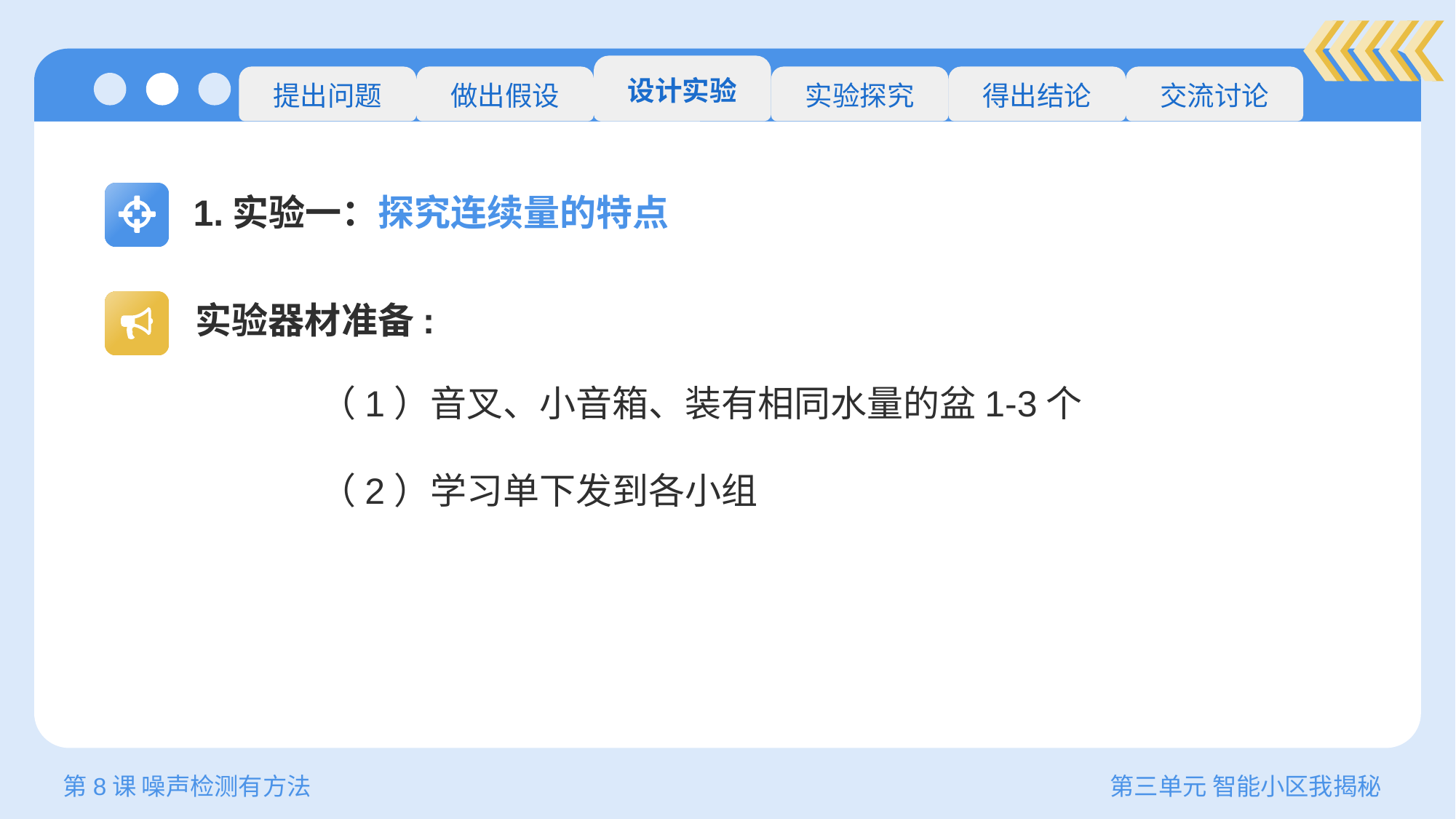

设计实验
提出问题
做出假设
实验探究
得出结论
交流讨论
1.实验一：探究连续量的特点

实验器材准备:

（1）音叉、小音箱、装有相同水量的盆1-3个
（2）学习单下发到各小组